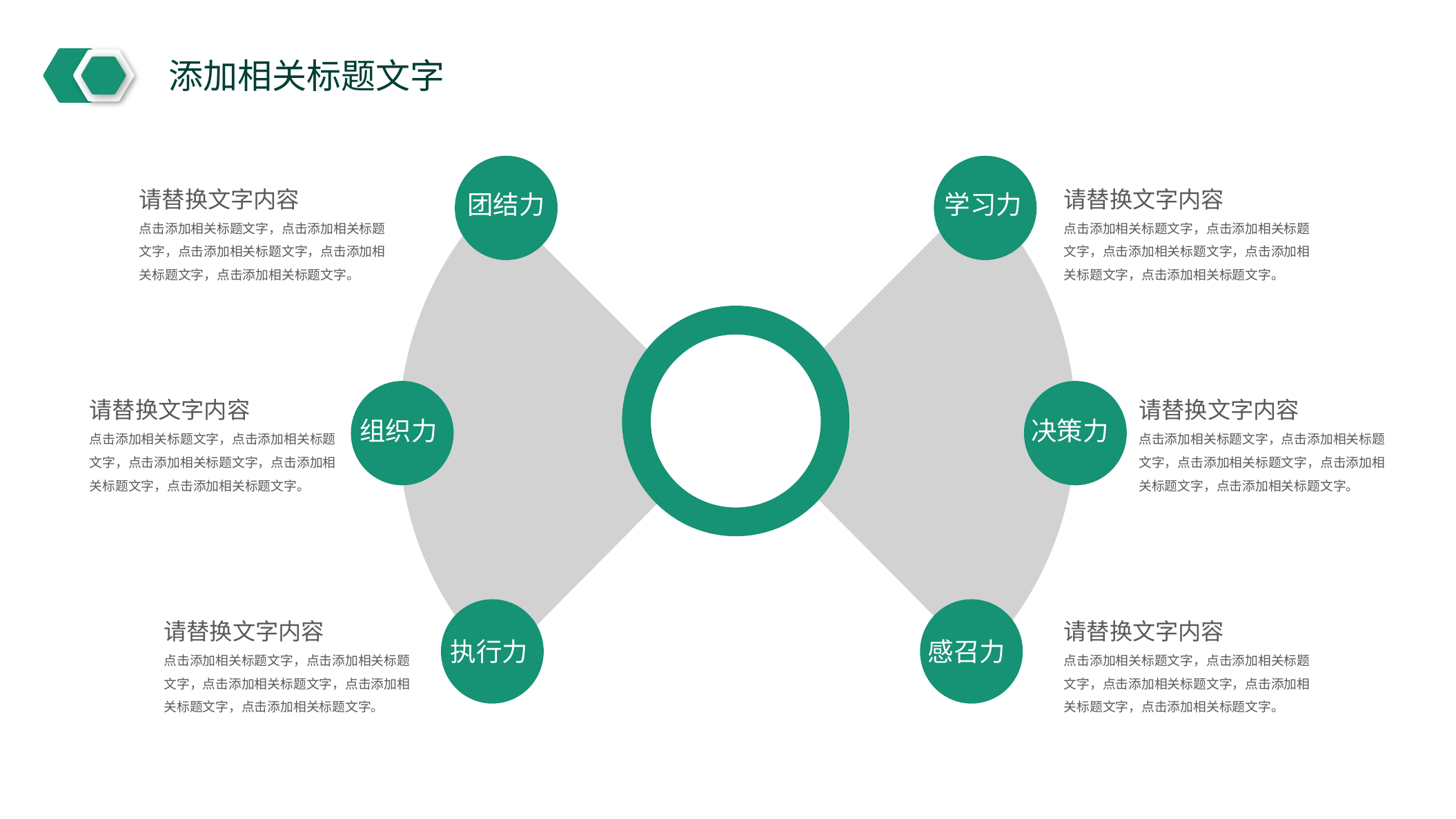

添加相关标题文字

团结力

学习力
请替换文字内容
点击添加相关标题文字，点击添加相关标题文字，点击添加相关标题文字，点击添加相关标题文字，点击添加相关标题文字。
请替换文字内容
点击添加相关标题文字，点击添加相关标题文字，点击添加相关标题文字，点击添加相关标题文字，点击添加相关标题文字。

请替换文字内容
点击添加相关标题文字，点击添加相关标题文字，点击添加相关标题文字，点击添加相关标题文字，点击添加相关标题文字。
请替换文字内容
点击添加相关标题文字，点击添加相关标题文字，点击添加相关标题文字，点击添加相关标题文字，点击添加相关标题文字。

组织力

决策力
领导力
请替换文字内容
点击添加相关标题文字，点击添加相关标题文字，点击添加相关标题文字，点击添加相关标题文字，点击添加相关标题文字。
请替换文字内容
点击添加相关标题文字，点击添加相关标题文字，点击添加相关标题文字，点击添加相关标题文字，点击添加相关标题文字。

执行力

感召力